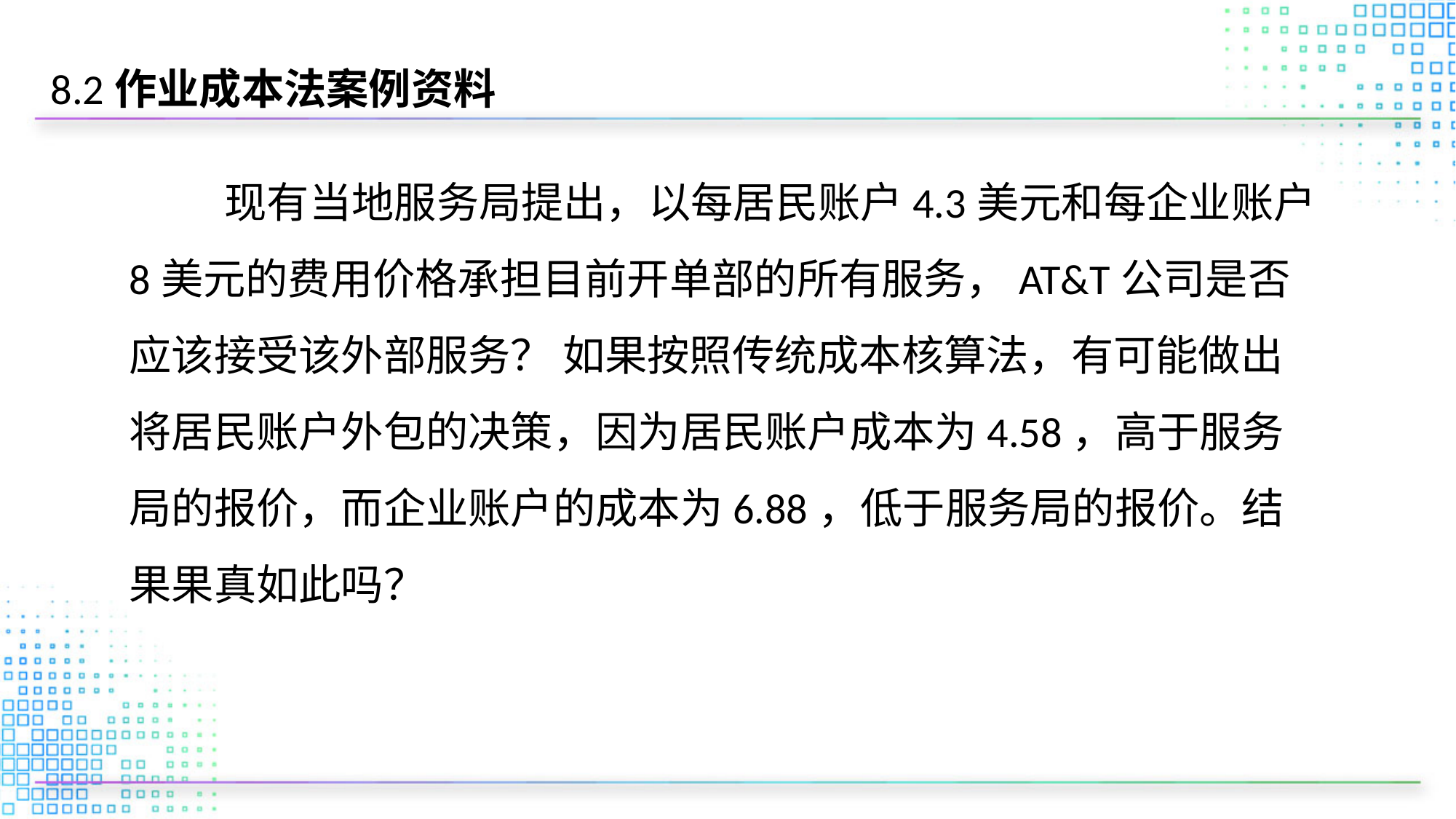

# 8.2作业成本法案例资料
         现有当地服务局提出，以每居民账户4.3美元和每企业账户8美元的费用价格承担目前开单部的所有服务，AT&T公司是否应该接受该外部服务？ 如果按照传统成本核算法，有可能做出将居民账户外包的决策，因为居民账户成本为4.58，高于服务局的报价，而企业账户的成本为6.88，低于服务局的报价。结果果真如此吗？